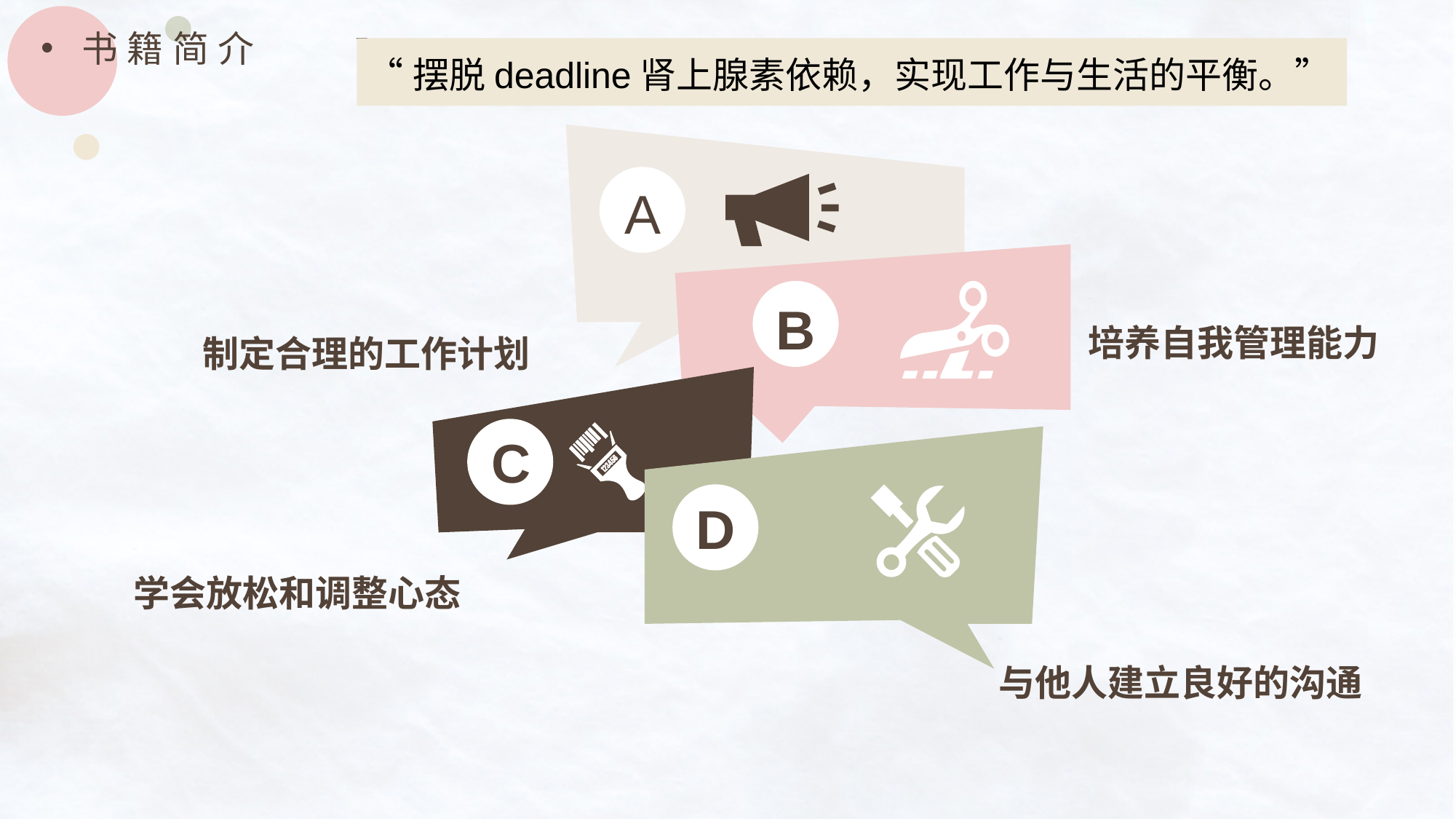

书籍简介
“摆脱deadline肾上腺素依赖，实现工作与生活的平衡。”

A

B

培养自我管理能力
制定合理的工作计划

C

D

学会放松和调整心态
与他人建立良好的沟通